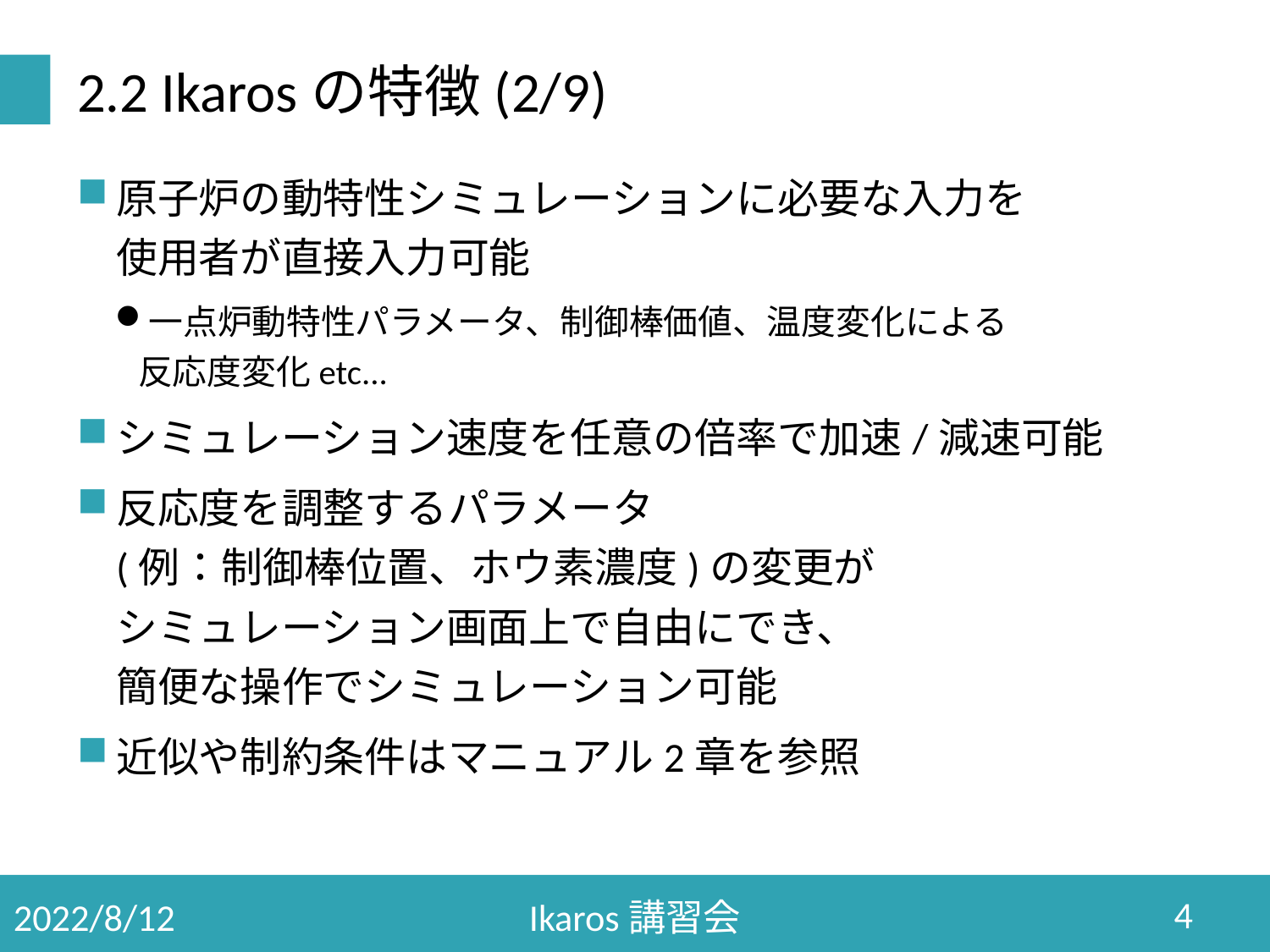

# 2.2 Ikarosの特徴(2/9)
原子炉の動特性シミュレーションに必要な入力を
使用者が直接入力可能
一点炉動特性パラメータ、制御棒価値、温度変化による
反応度変化etc...
シミュレーション速度を任意の倍率で加速/減速可能
反応度を調整するパラメータ
(例：制御棒位置、ホウ素濃度)の変更が
シミュレーション画面上で自由にでき、
簡便な操作でシミュレーション可能
近似や制約条件はマニュアル2章を参照
4